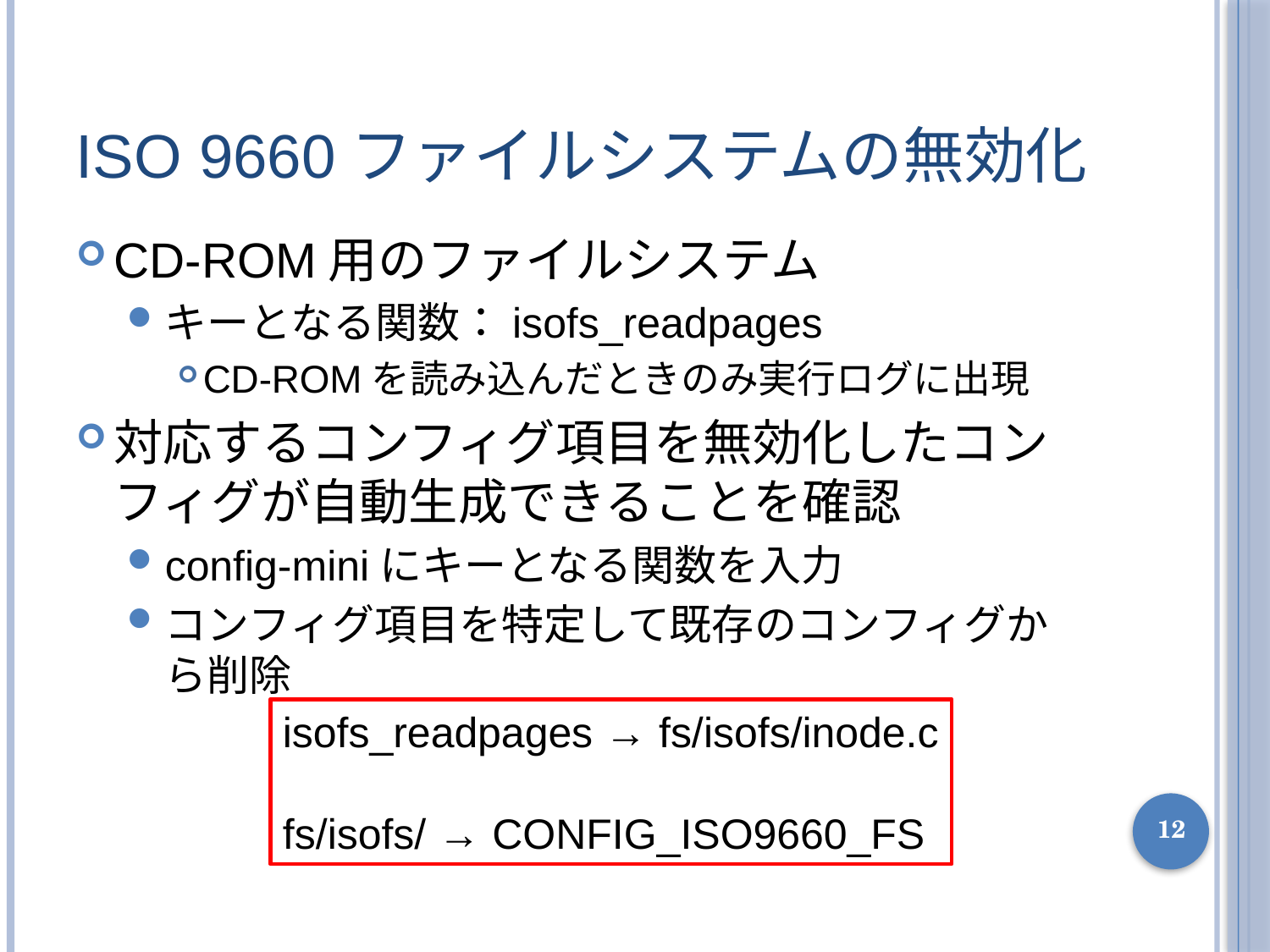

# ISO 9660ファイルシステムの無効化
CD-ROM用のファイルシステム
キーとなる関数：isofs_readpages
CD-ROMを読み込んだときのみ実行ログに出現
対応するコンフィグ項目を無効化したコンフィグが自動生成できることを確認
config-miniにキーとなる関数を入力
コンフィグ項目を特定して既存のコンフィグから削除
isofs_readpages → fs/isofs/inode.c

fs/isofs/ → CONFIG_ISO9660_FS
12